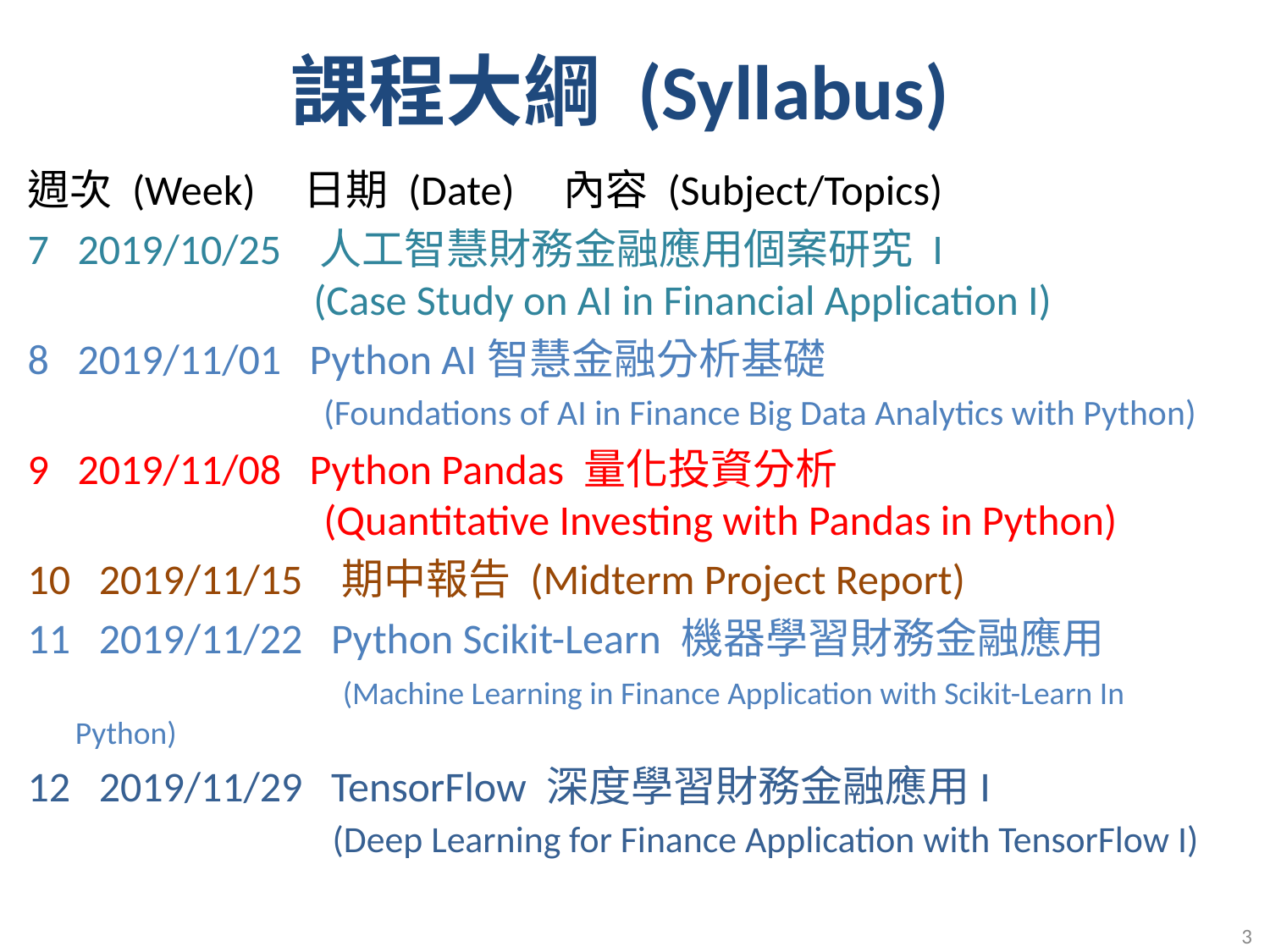

課程大綱 (Syllabus)
週次 (Week)    日期 (Date)    內容 (Subject/Topics)
7   2019/10/25   人工智慧財務金融應用個案研究 I
                         (Case Study on AI in Financial Application I)
8   2019/11/01   Python AI智慧金融分析基礎
                         (Foundations of AI in Finance Big Data Analytics with Python)
9   2019/11/08   Python Pandas 量化投資分析
                         (Quantitative Investing with Pandas in Python)
10   2019/11/15   期中報告 (Midterm Project Report)
11   2019/11/22   Python Scikit-Learn 機器學習財務金融應用
                           (Machine Learning in Finance Application with Scikit-Learn In Python)
12   2019/11/29   TensorFlow 深度學習財務金融應用I
                           (Deep Learning for Finance Application with TensorFlow I)
3